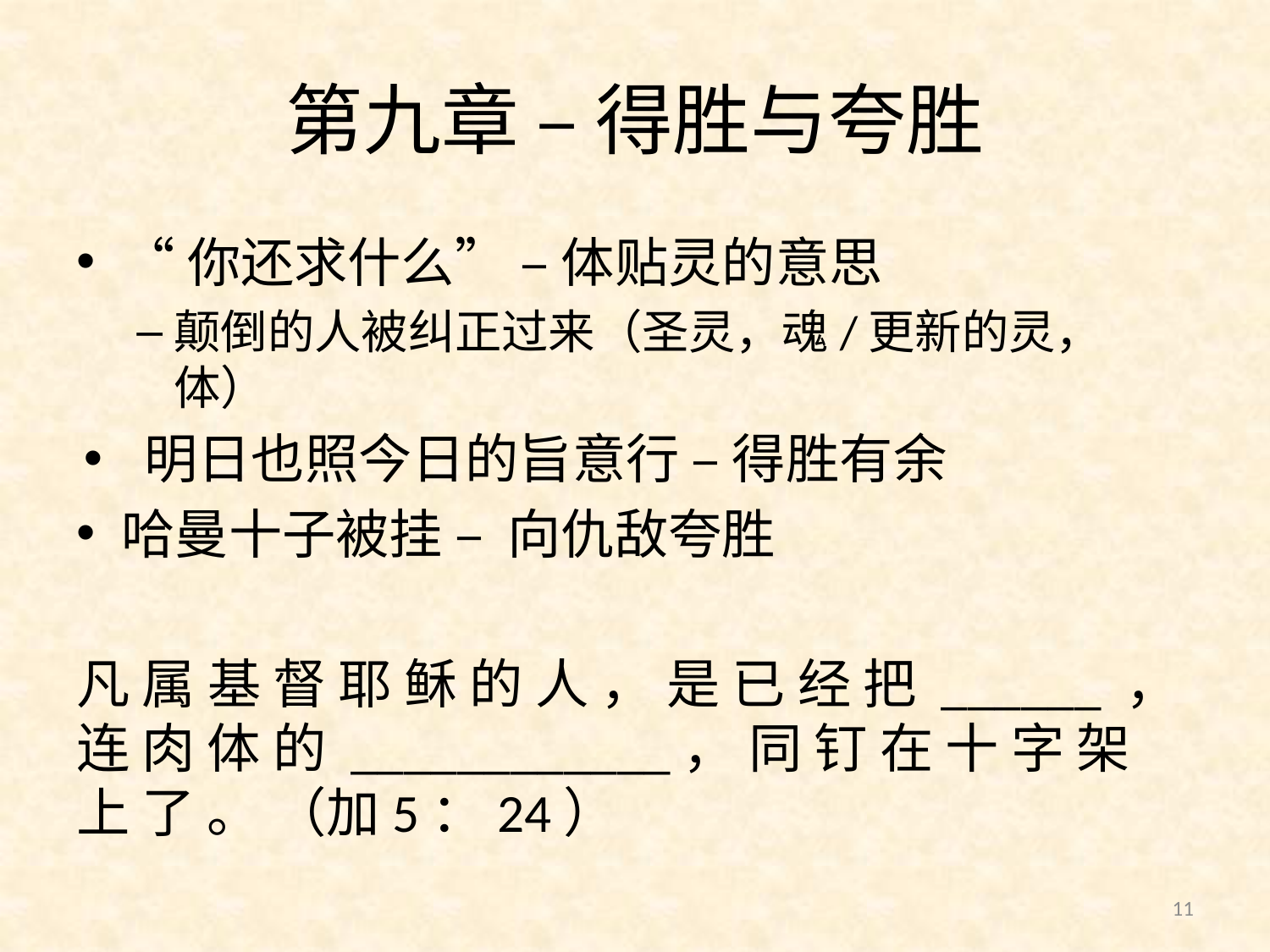

# 第九章 – 得胜与夸胜
“你还求什么” – 体贴灵的意思
颠倒的人被纠正过来（圣灵，魂/更新的灵，体）
明日也照今日的旨意行 – 得胜有余
哈曼十子被挂 –  向仇敌夸胜

凡 属 基 督 耶 稣 的 人 ， 是 已 经 把 ______ ， 连 肉 体 的 ____________， 同 钉 在 十 字 架 上 了 。 （加5：24）

11